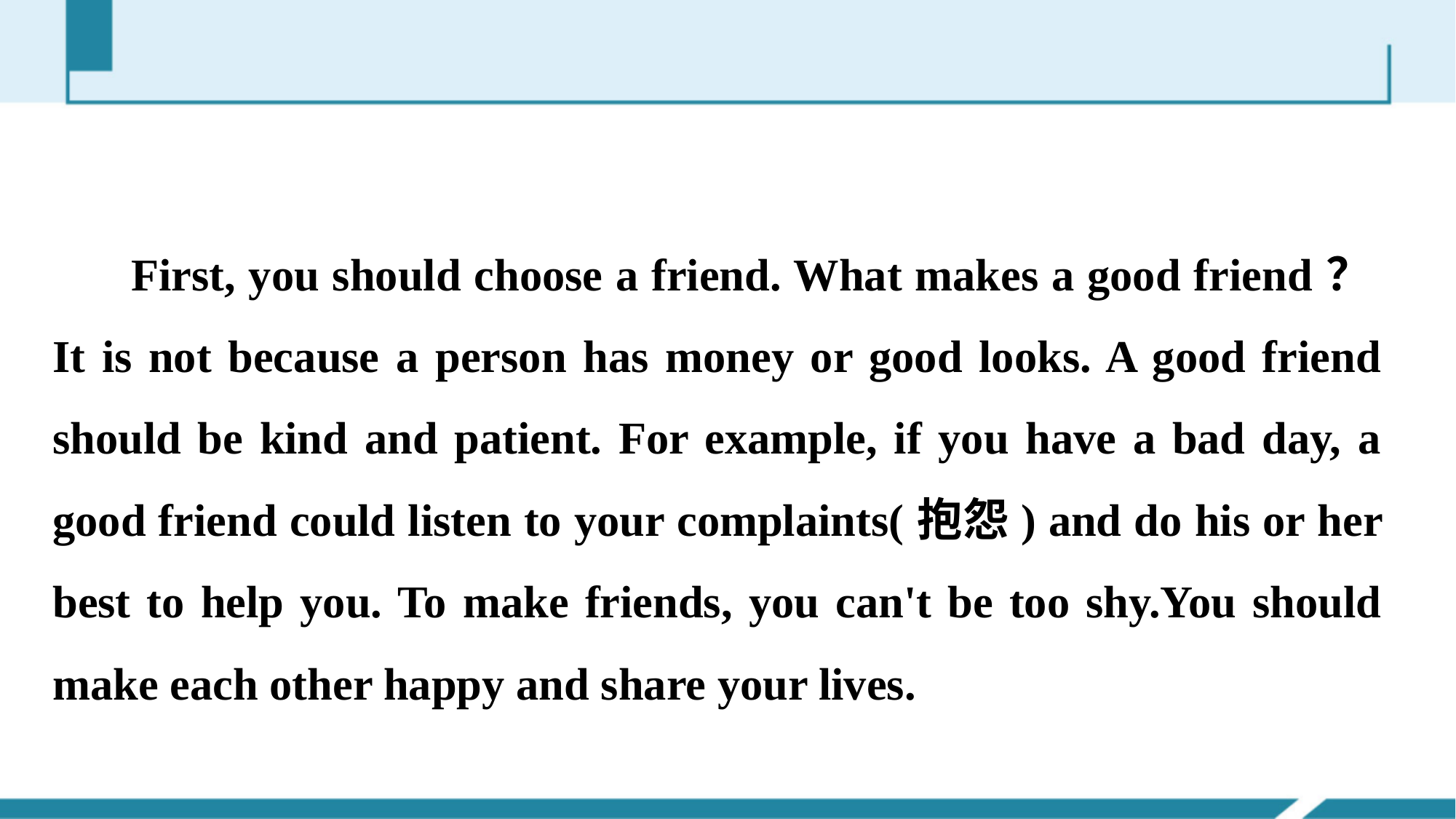

First, you should choose a friend. What makes a good friend？It is not because a person has money or good looks. A good friend should be kind and patient. For example, if you have a bad day, a good friend could listen to your complaints(抱怨) and do his or her best to help you. To make friends, you can't be too shy.You should make each other happy and share your lives.